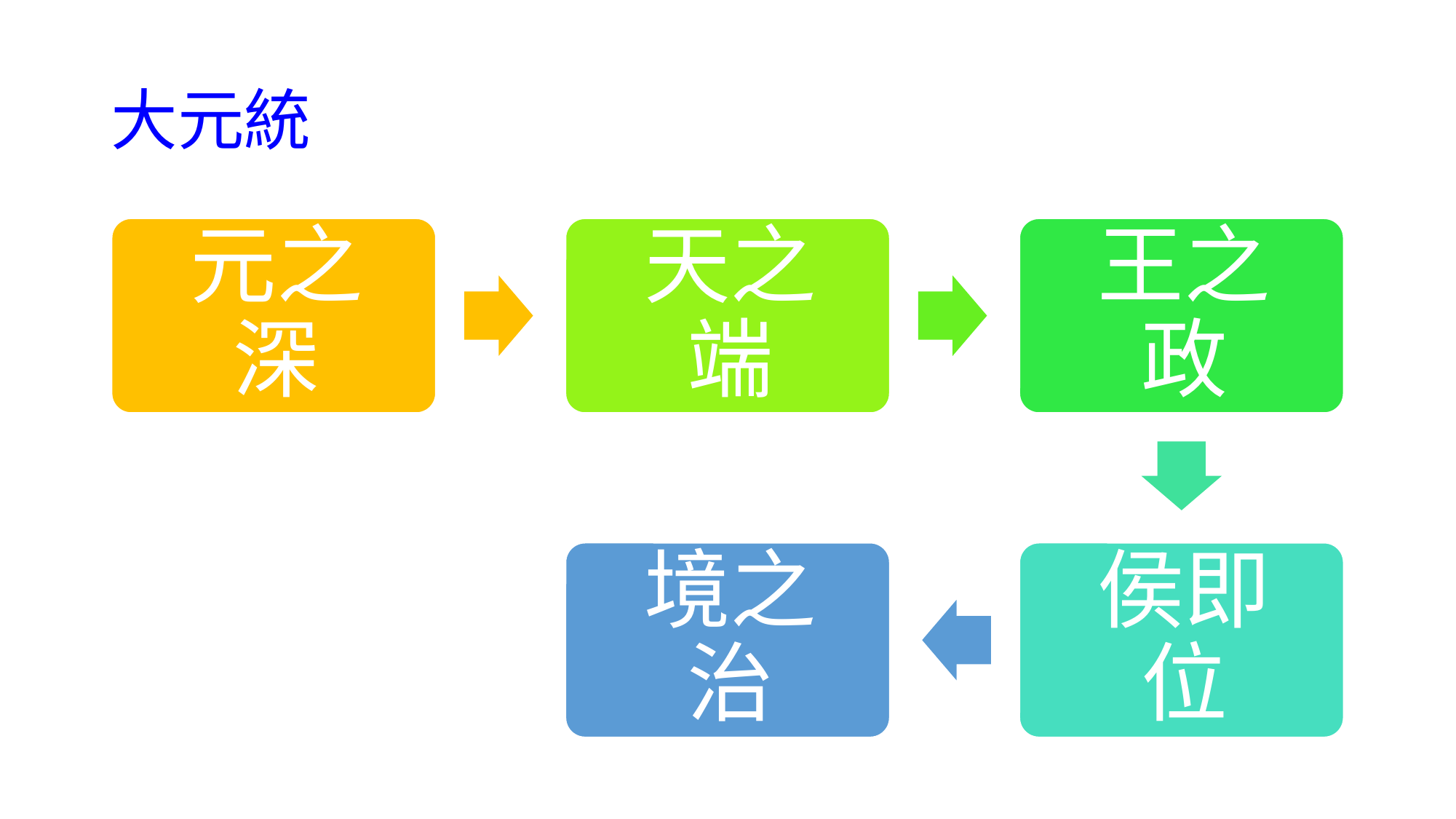

# 大元統
元之深

天之端

王之政

侯即位

境之治